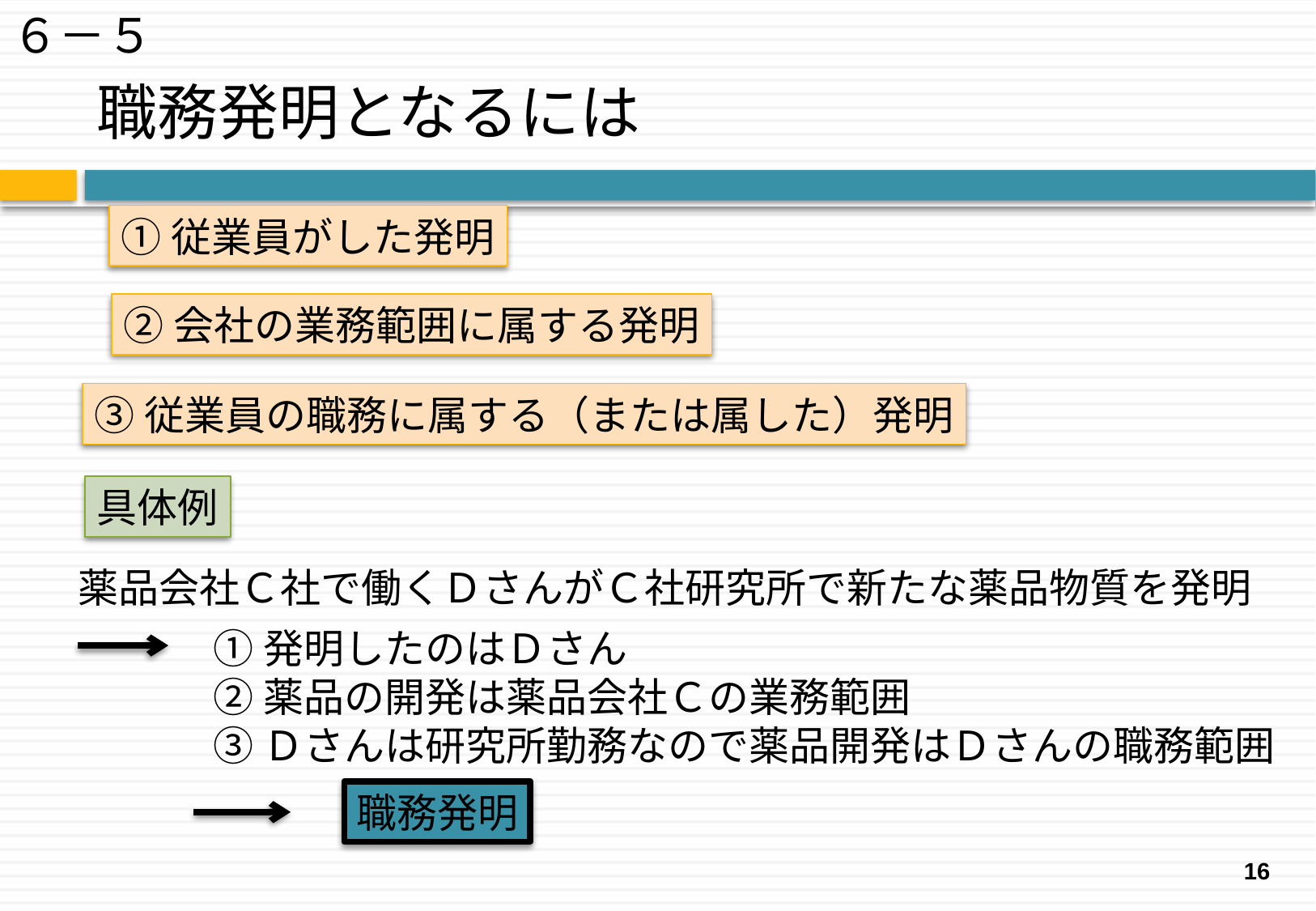

６－５
# 職務発明となるには
①従業員がした発明
②会社の業務範囲に属する発明
③従業員の職務に属する（または属した）発明
具体例
薬品会社Ｃ社で働くＤさんがＣ社研究所で新たな薬品物質を発明
①発明したのはＤさん
②薬品の開発は薬品会社Ｃの業務範囲
③Ｄさんは研究所勤務なので薬品開発はＤさんの職務範囲
職務発明
16